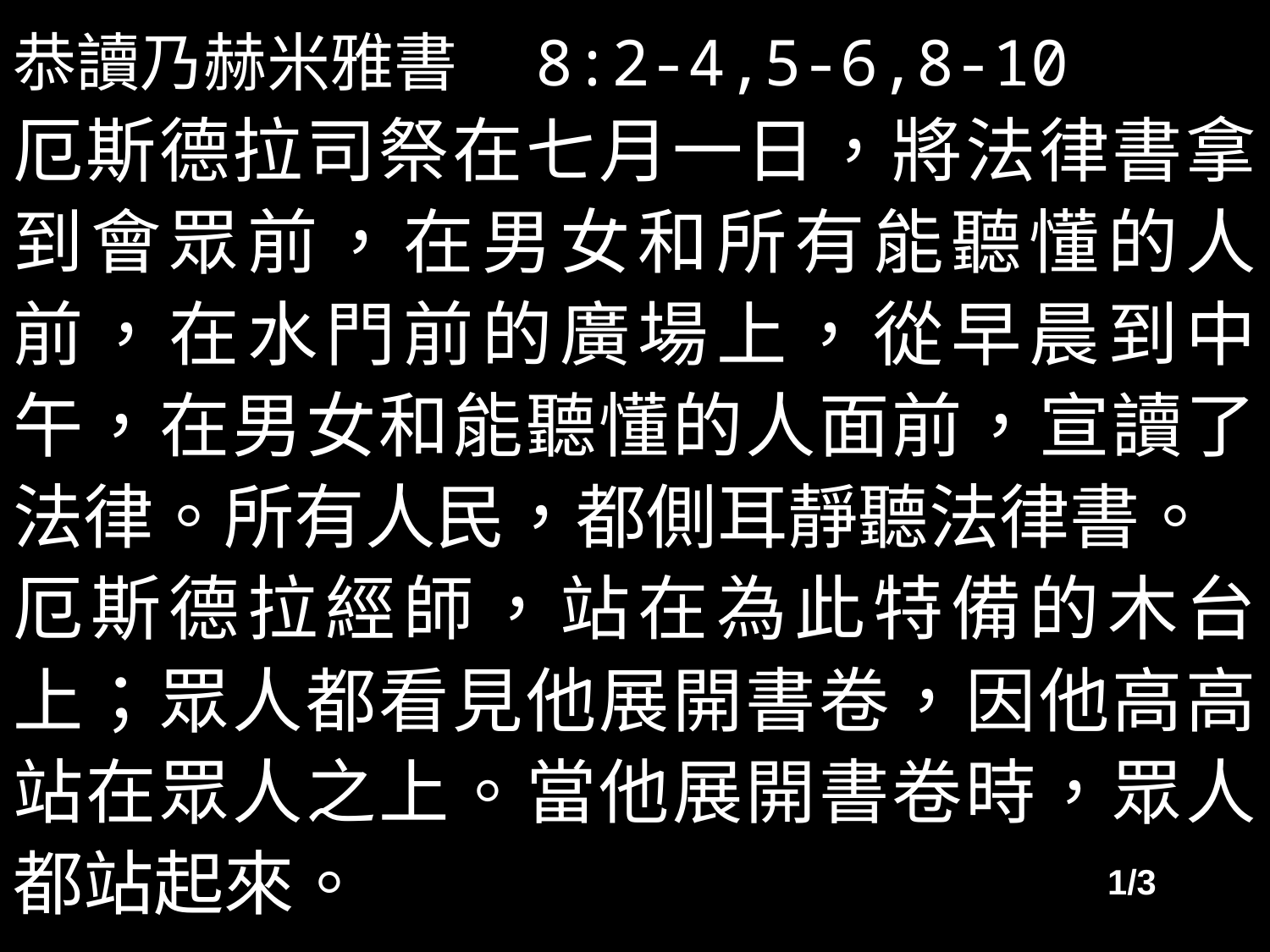

恭讀乃赫米雅書　8:2-4,5-6,8-10
厄斯德拉司祭在七月一日，將法律書拿到會眾前，在男女和所有能聽懂的人前，在水門前的廣場上，從早晨到中午，在男女和能聽懂的人面前，宣讀了法律。所有人民，都側耳靜聽法律書。
厄斯德拉經師，站在為此特備的木台上；眾人都看見他展開書卷，因他高高站在眾人之上。當他展開書卷時，眾人都站起來。
1/3